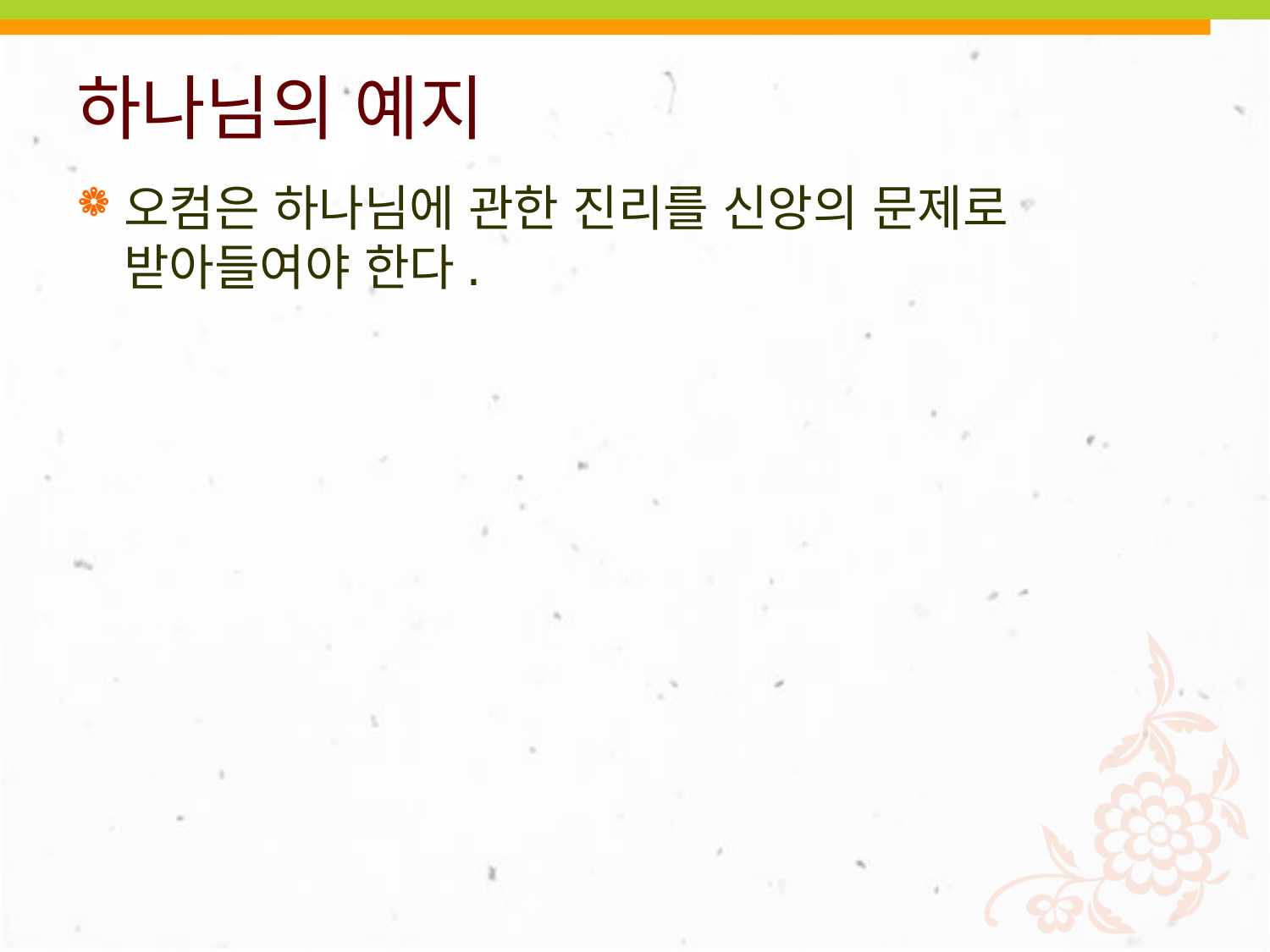

# 하나님의 예지
오컴은 하나님에 관한 진리를 신앙의 문제로 받아들여야 한다.